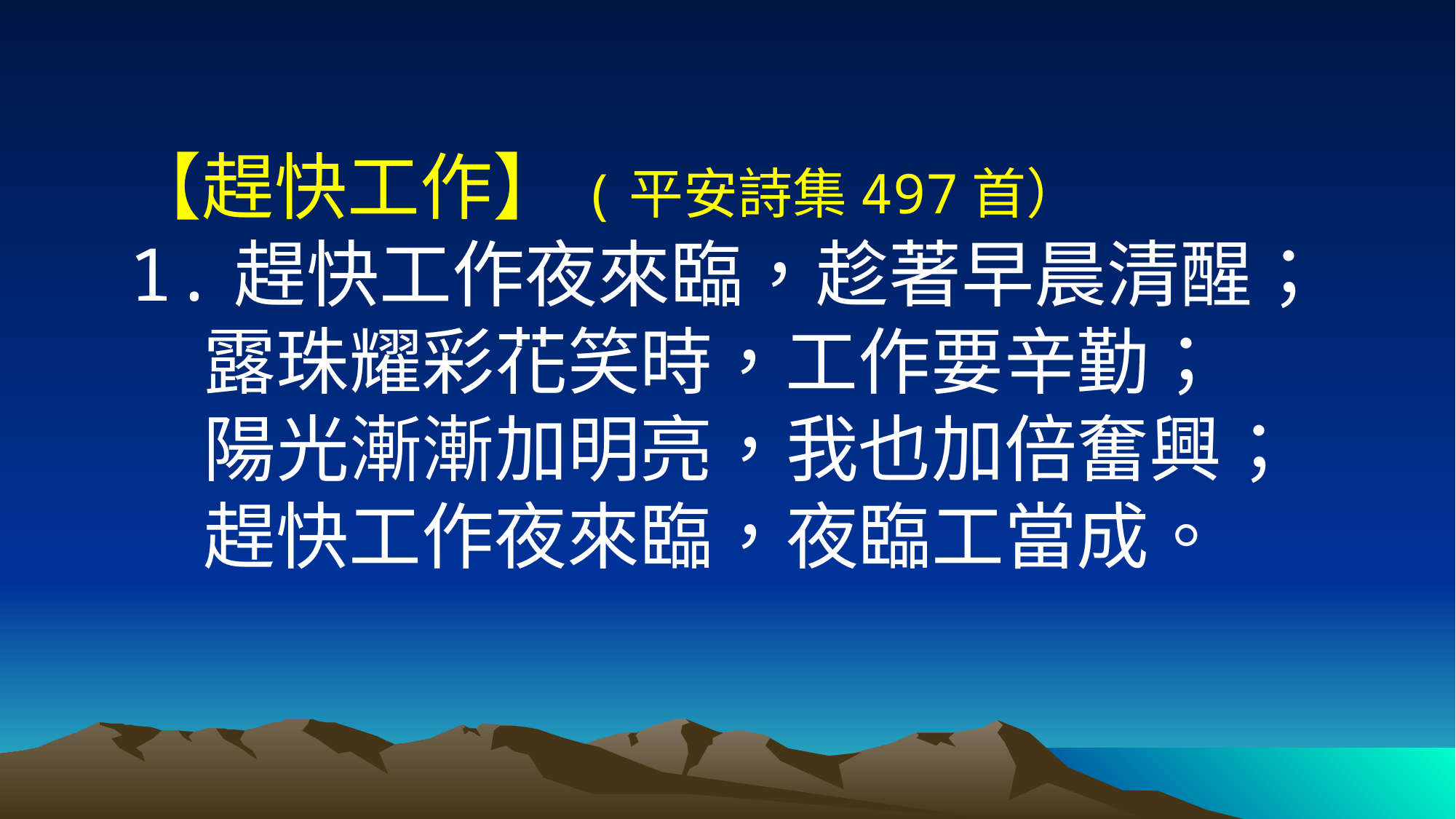

# 【趕快工作】(平安詩集497首） 1.趕快工作夜來臨，趁著早晨清醒； 露珠耀彩花笑時，工作要辛勤； 陽光漸漸加明亮，我也加倍奮興； 趕快工作夜來臨，夜臨工當成。